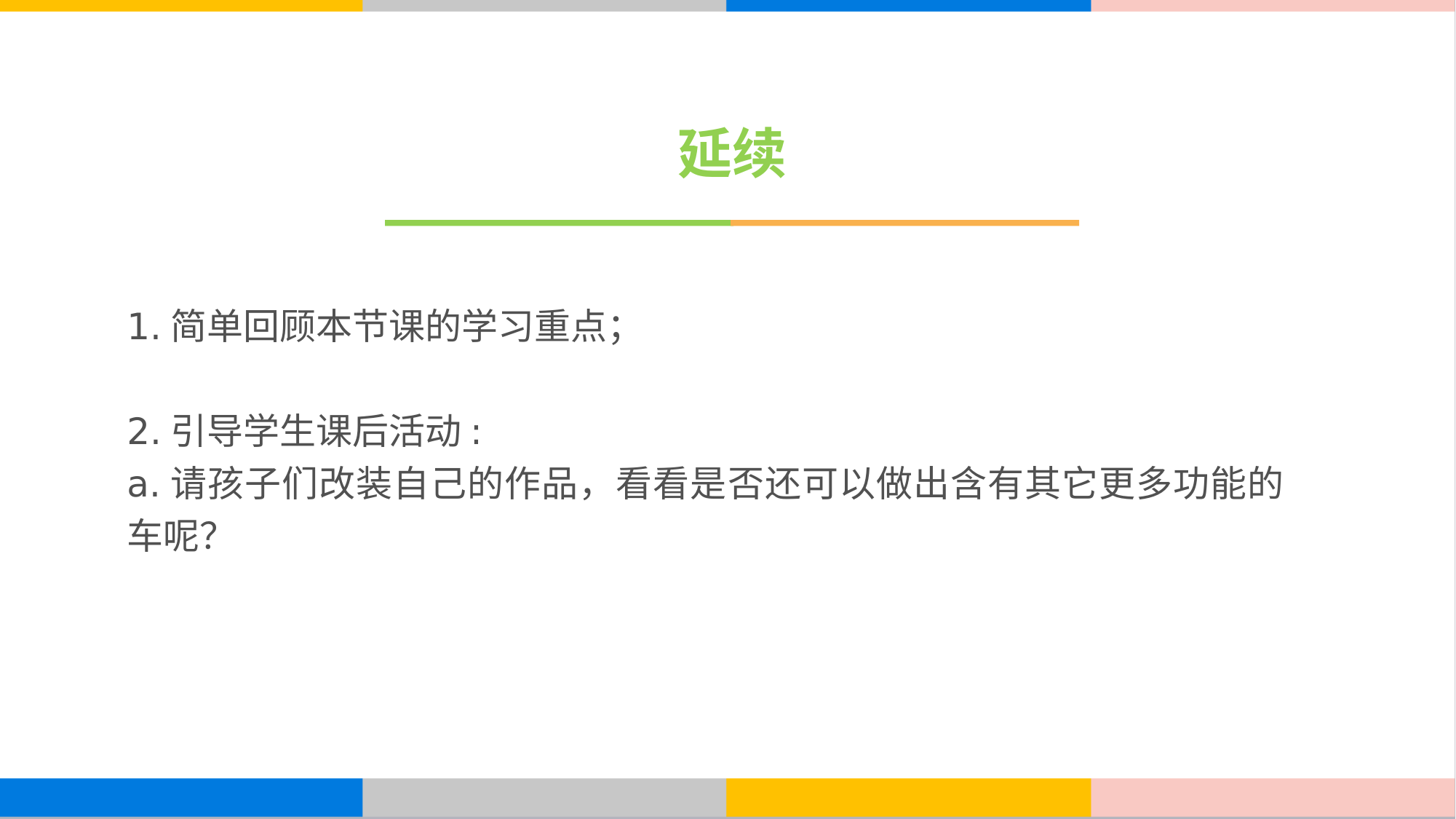

# 延续

1.简单回顾本节课的学习重点；

2.引导学生课后活动:
a.请孩子们改装自己的作品，看看是否还可以做出含有其它更多功能的车呢？